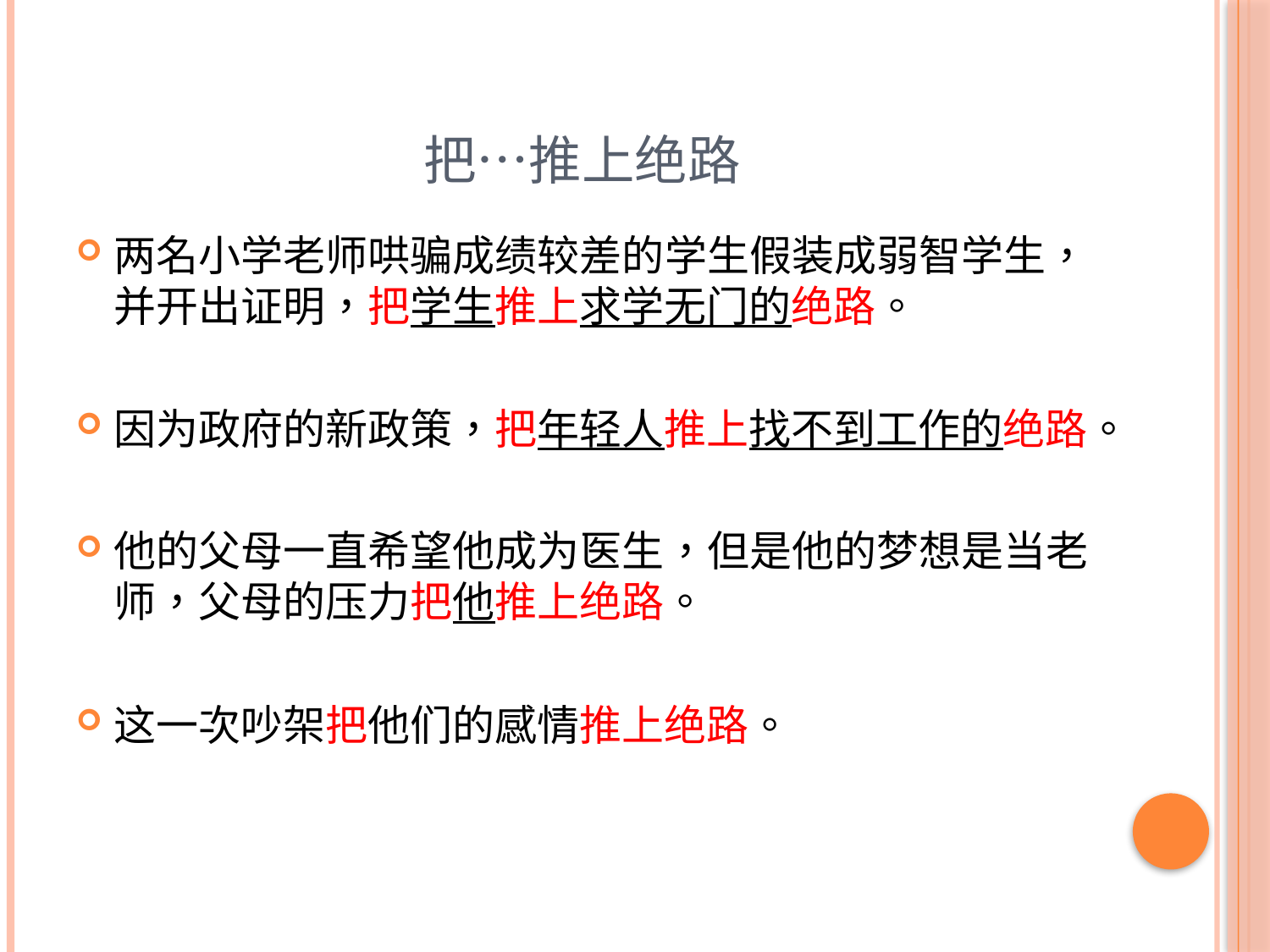

# 把…推上绝路
两名小学老师哄骗成绩较差的学生假装成弱智学生，并开出证明，把学生推上求学无门的绝路。

因为政府的新政策，把年轻人推上找不到工作的绝路。

他的父母一直希望他成为医生，但是他的梦想是当老师，父母的压力把他推上绝路。

这一次吵架把他们的感情推上绝路。